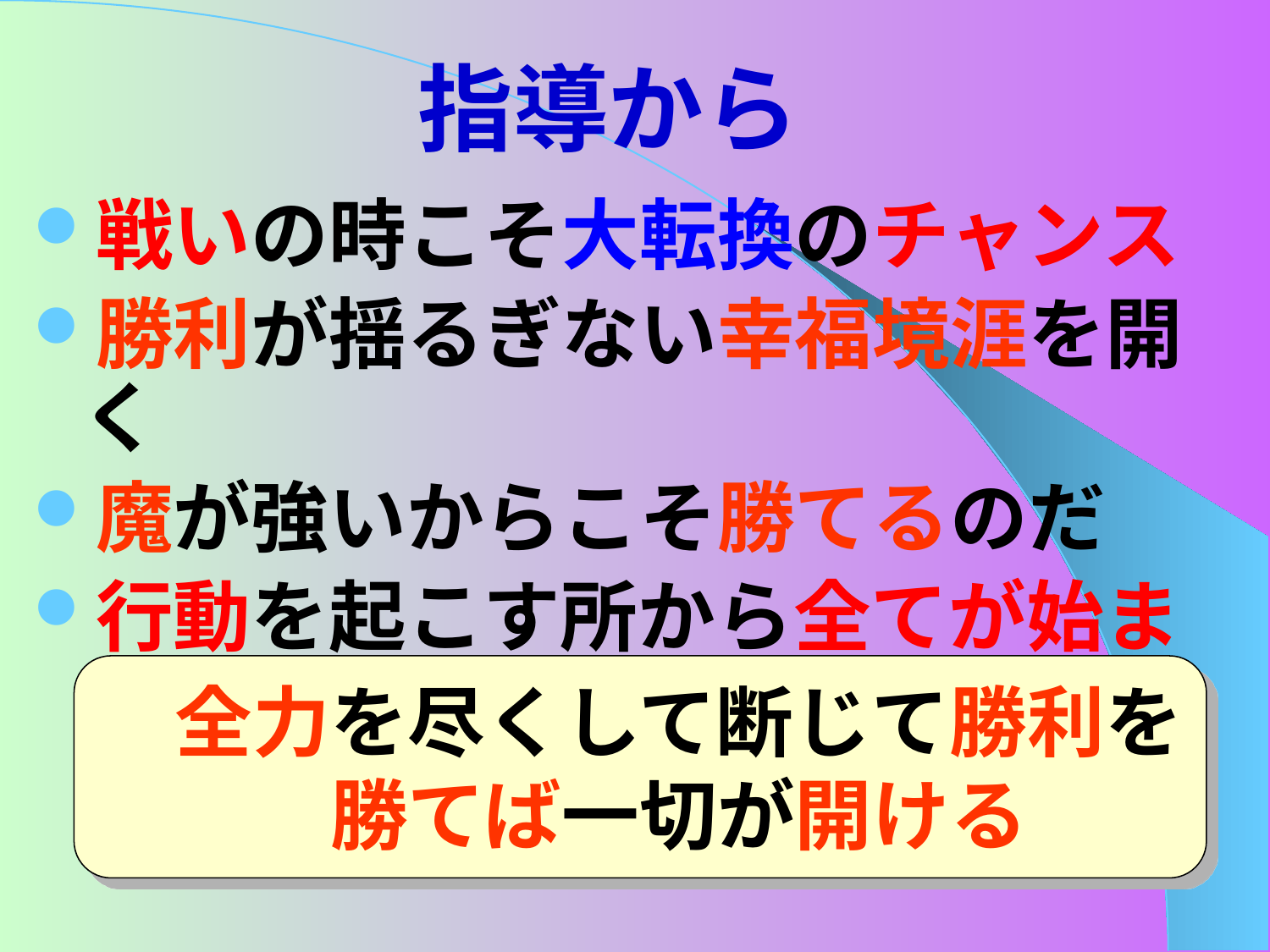

# 指導から
戦いの時こそ大転換のチャンス
勝利が揺るぎない幸福境涯を開く
魔が強いからこそ勝てるのだ
行動を起こす所から全てが始まる
　全力を尽くして断じて勝利を
　　　勝てば一切が開ける